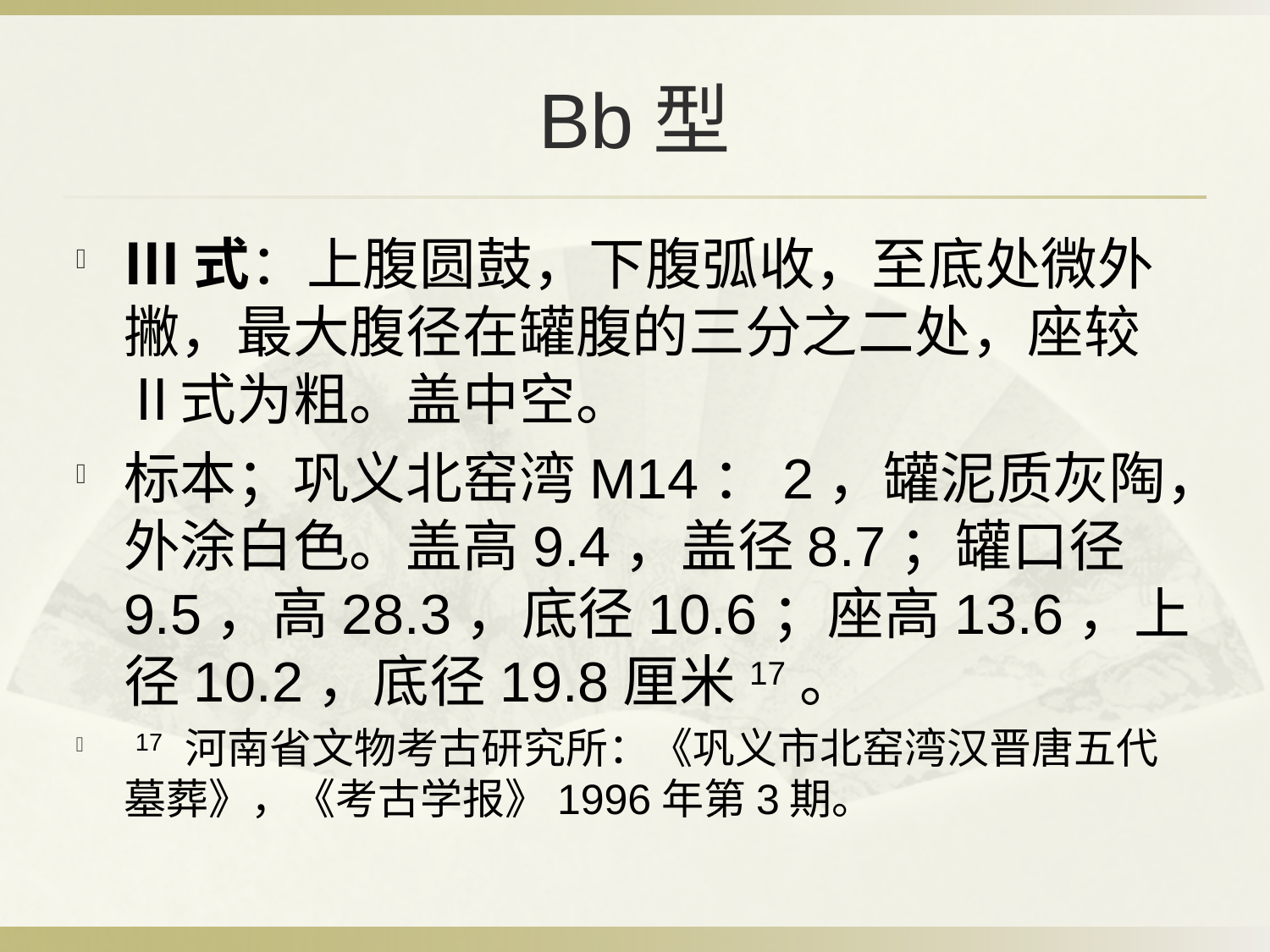

# Bb型
Ⅲ式：上腹圆鼓，下腹弧收，至底处微外撇，最大腹径在罐腹的三分之二处，座较Ⅱ式为粗。盖中空。
标本；巩义北窑湾M14：2，罐泥质灰陶，外涂白色。盖高9.4，盖径8.7；罐口径9.5，高28.3，底径10.6；座高13.6，上径10.2，底径19.8厘米17。
 17 河南省文物考古研究所：《巩义市北窑湾汉晋唐五代墓葬》，《考古学报》1996年第3期。